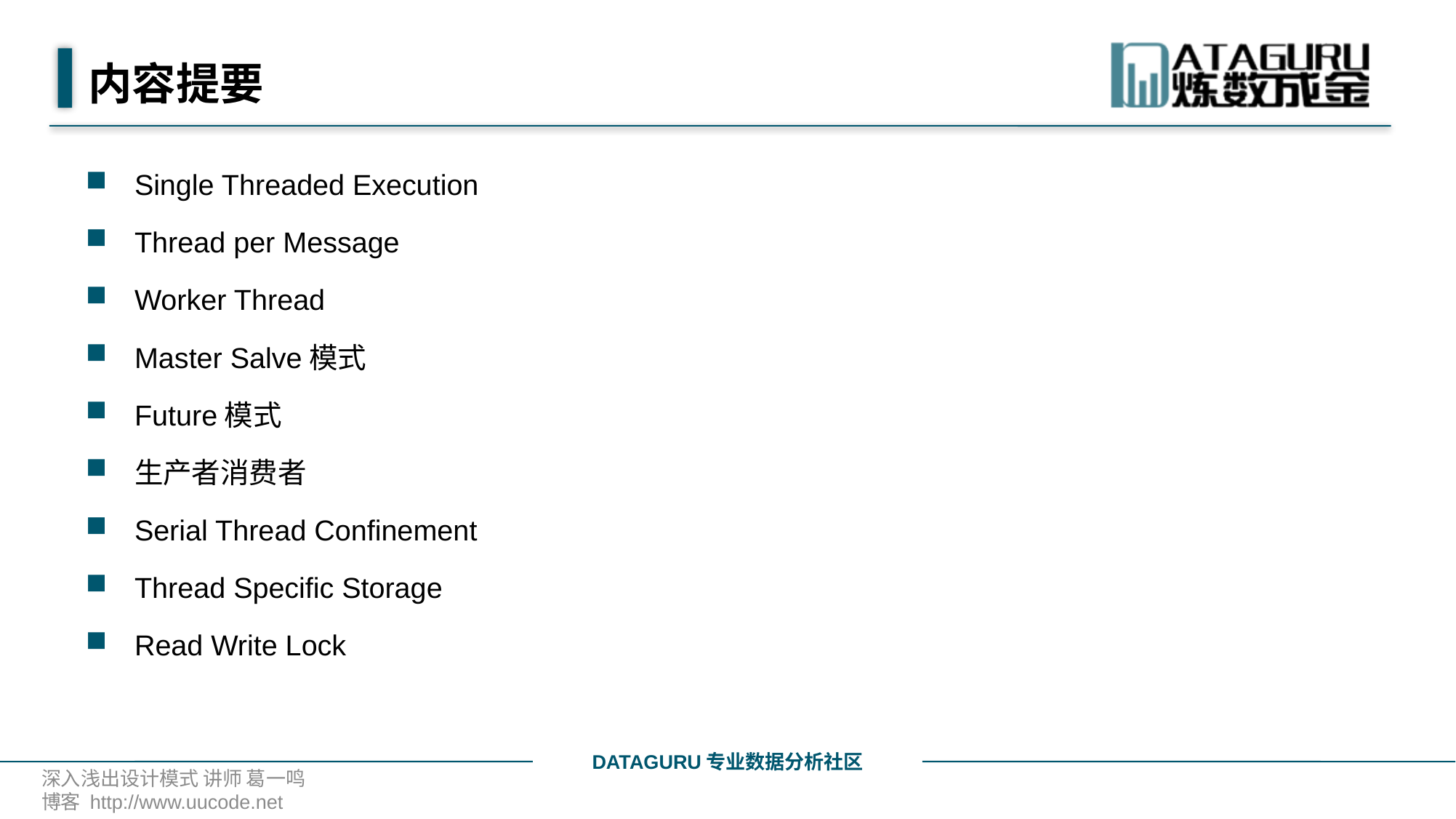

# 内容提要
Single Threaded Execution
Thread per Message
Worker Thread
Master Salve模式
Future模式
生产者消费者
Serial Thread Confinement
Thread Specific Storage
Read Write Lock